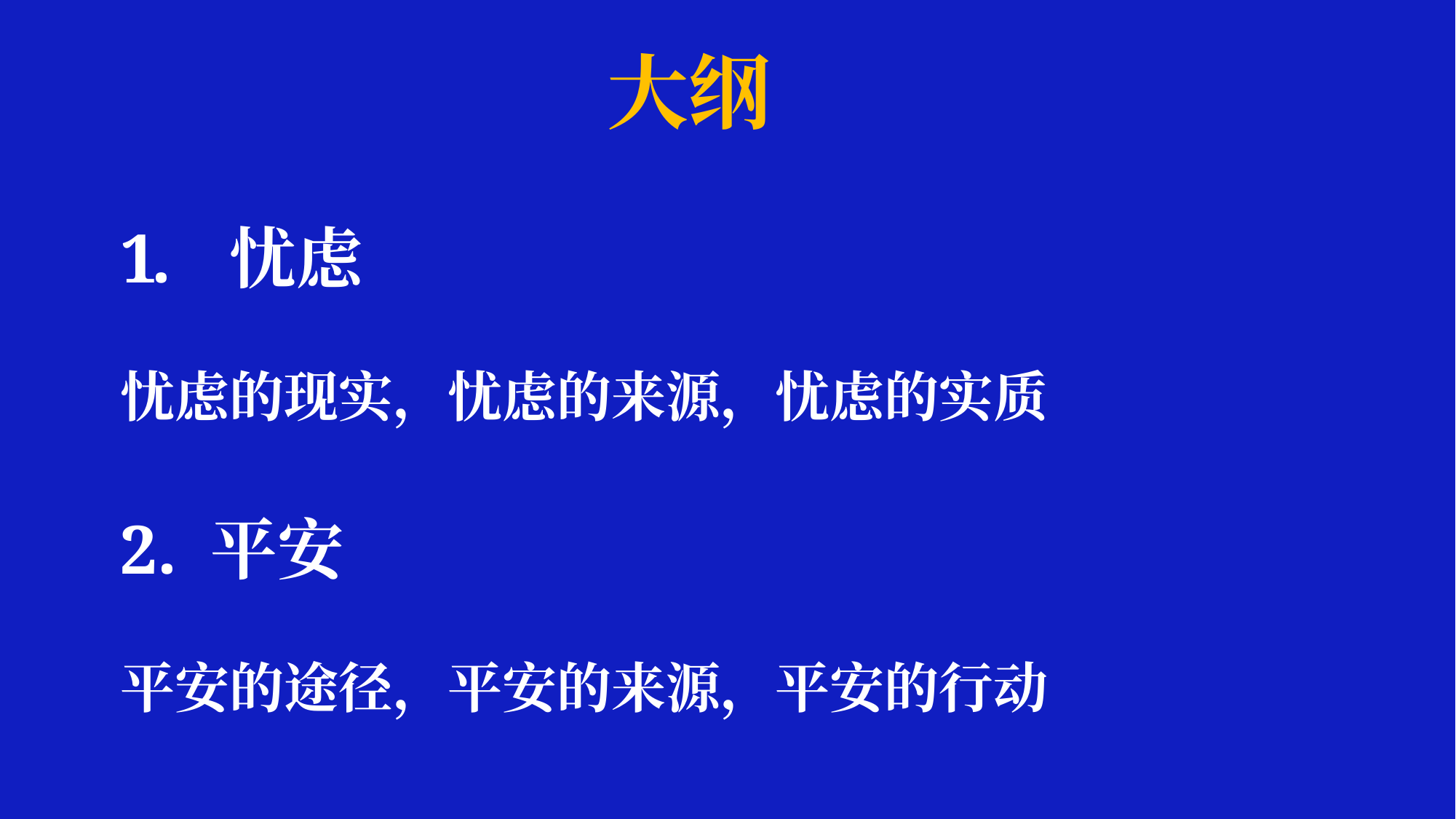

大纲
忧虑
忧虑的现实，忧虑的来源，忧虑的实质
2. 平安
平安的途径，平安的来源，平安的行动